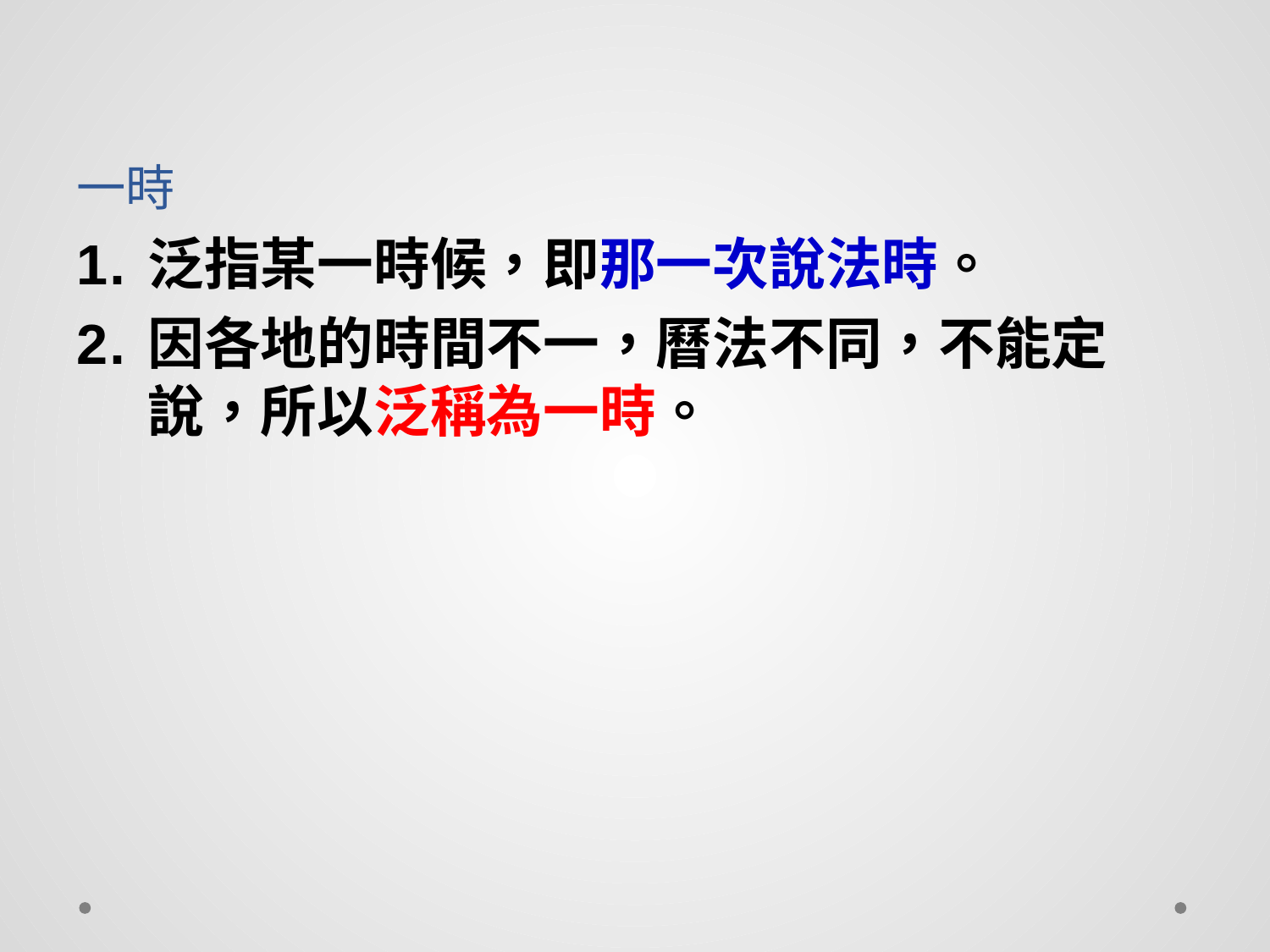

# 一時
泛指某一時候，即那一次說法時。
因各地的時間不一，曆法不同，不能定說，所以泛稱為一時。